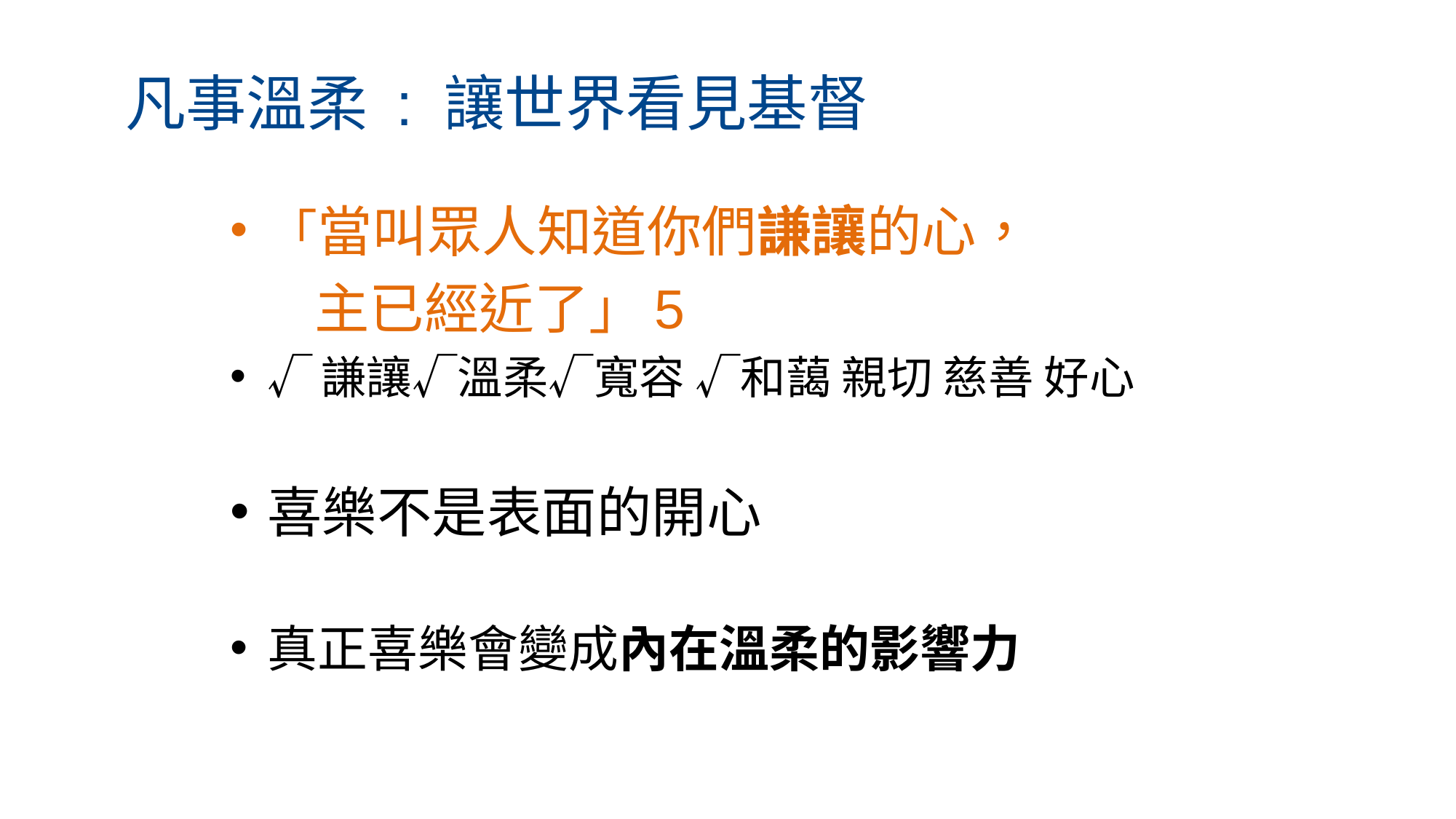

# 凡事溫柔 : 讓世界看見基督
「當叫眾人知道你們謙讓的心，
      主已經近了」5
√謙讓√溫柔√寬容 √和藹 親切 慈善 好心

喜樂不是表面的開心

真正喜樂會變成內在溫柔的影響力